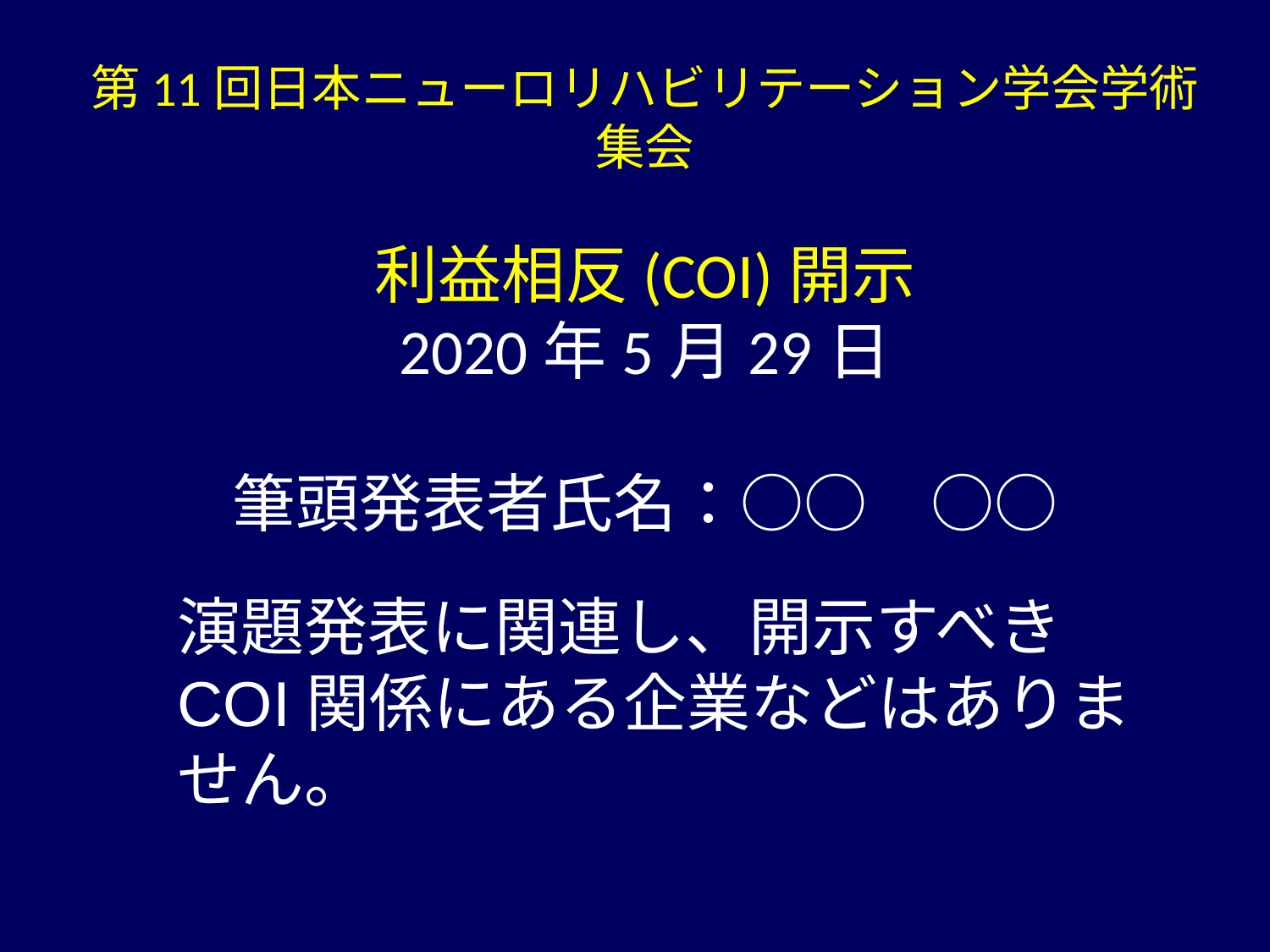

# 第11回日本ニューロリハビリテーション学会学術集会 利益相反(COI)開示 2020年5月29日 筆頭発表者氏名：○○　○○
演題発表に関連し、開示すべきCOI関係にある企業などはありません。